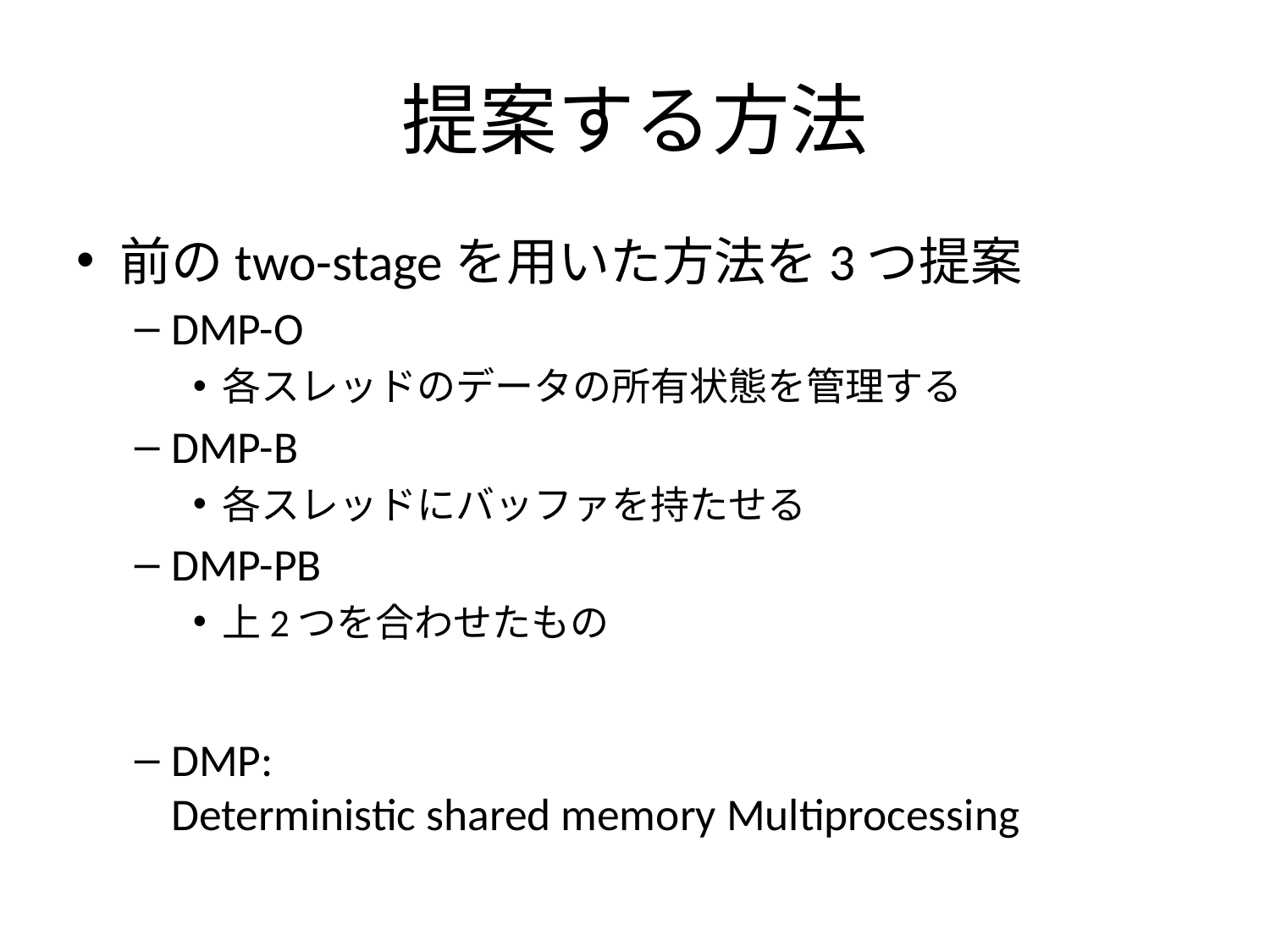

# 提案する方法
前のtwo-stageを用いた方法を3つ提案
DMP-O
各スレッドのデータの所有状態を管理する
DMP-B
各スレッドにバッファを持たせる
DMP-PB
上2つを合わせたもの

DMP:
Deterministic shared memory Multiprocessing